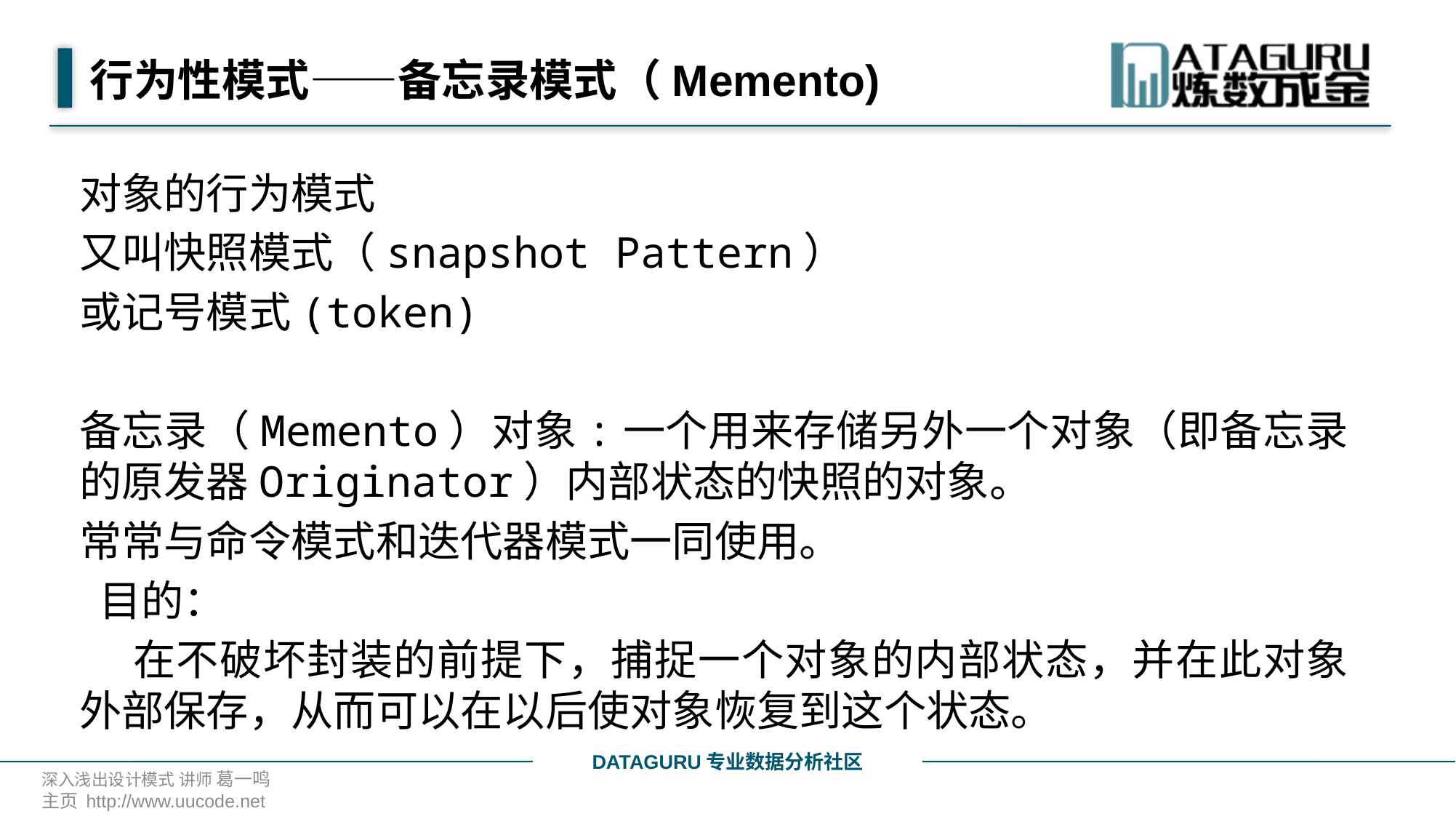

# 行为性模式——备忘录模式（Memento)
对象的行为模式
又叫快照模式（snapshot Pattern）
或记号模式(token)

备忘录（Memento）对象:一个用来存储另外一个对象（即备忘录的原发器Originator）内部状态的快照的对象。
常常与命令模式和迭代器模式一同使用。
 目的：
    在不破坏封装的前提下，捕捉一个对象的内部状态，并在此对象外部保存，从而可以在以后使对象恢复到这个状态。